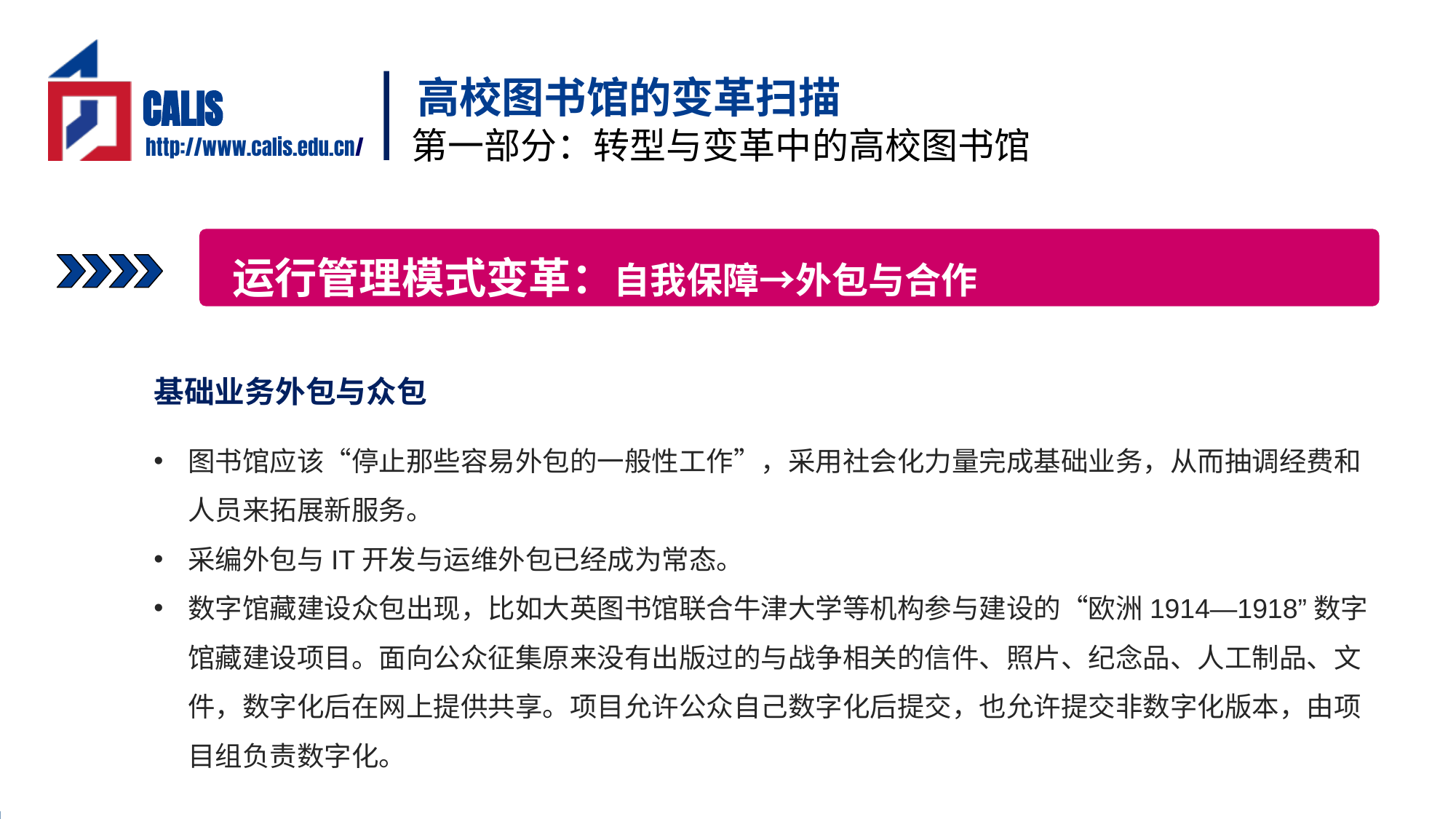

高校图书馆的变革扫描
第一部分：转型与变革中的高校图书馆
 运行管理模式变革：自我保障→外包与合作

基础业务外包与众包
图书馆应该“停止那些容易外包的一般性工作”，采用社会化力量完成基础业务，从而抽调经费和人员来拓展新服务。
采编外包与IT开发与运维外包已经成为常态。
数字馆藏建设众包出现，比如大英图书馆联合牛津大学等机构参与建设的“欧洲1914—1918”数字馆藏建设项目。面向公众征集原来没有出版过的与战争相关的信件、照片、纪念品、人工制品、文件，数字化后在网上提供共享。项目允许公众自己数字化后提交，也允许提交非数字化版本，由项目组负责数字化。